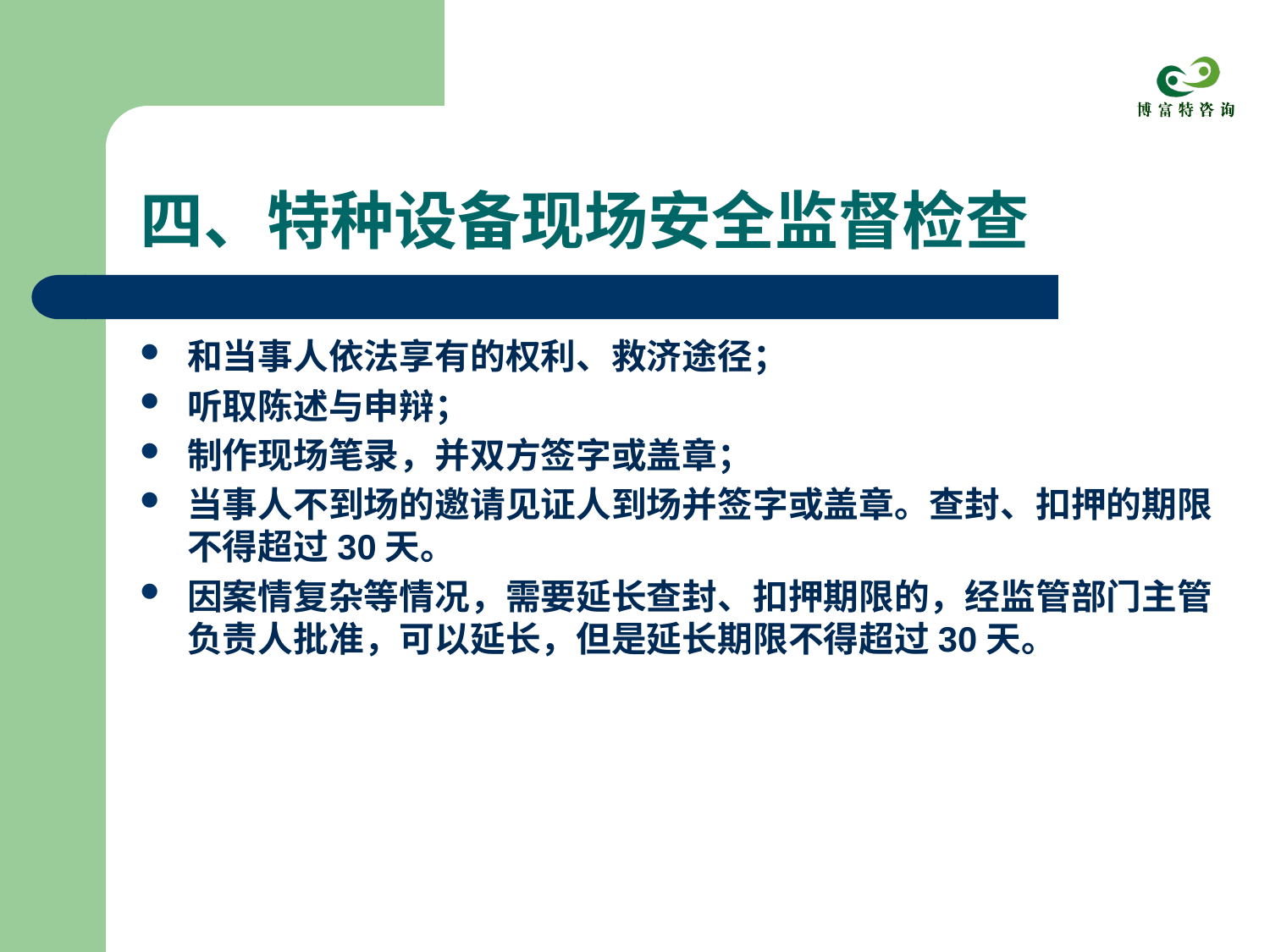

# 四、特种设备现场安全监督检查
和当事人依法享有的权利、救济途径；
听取陈述与申辩；
制作现场笔录，并双方签字或盖章；
当事人不到场的邀请见证人到场并签字或盖章。查封、扣押的期限不得超过30天。
因案情复杂等情况，需要延长查封、扣押期限的，经监管部门主管负责人批准，可以延长，但是延长期限不得超过30天。